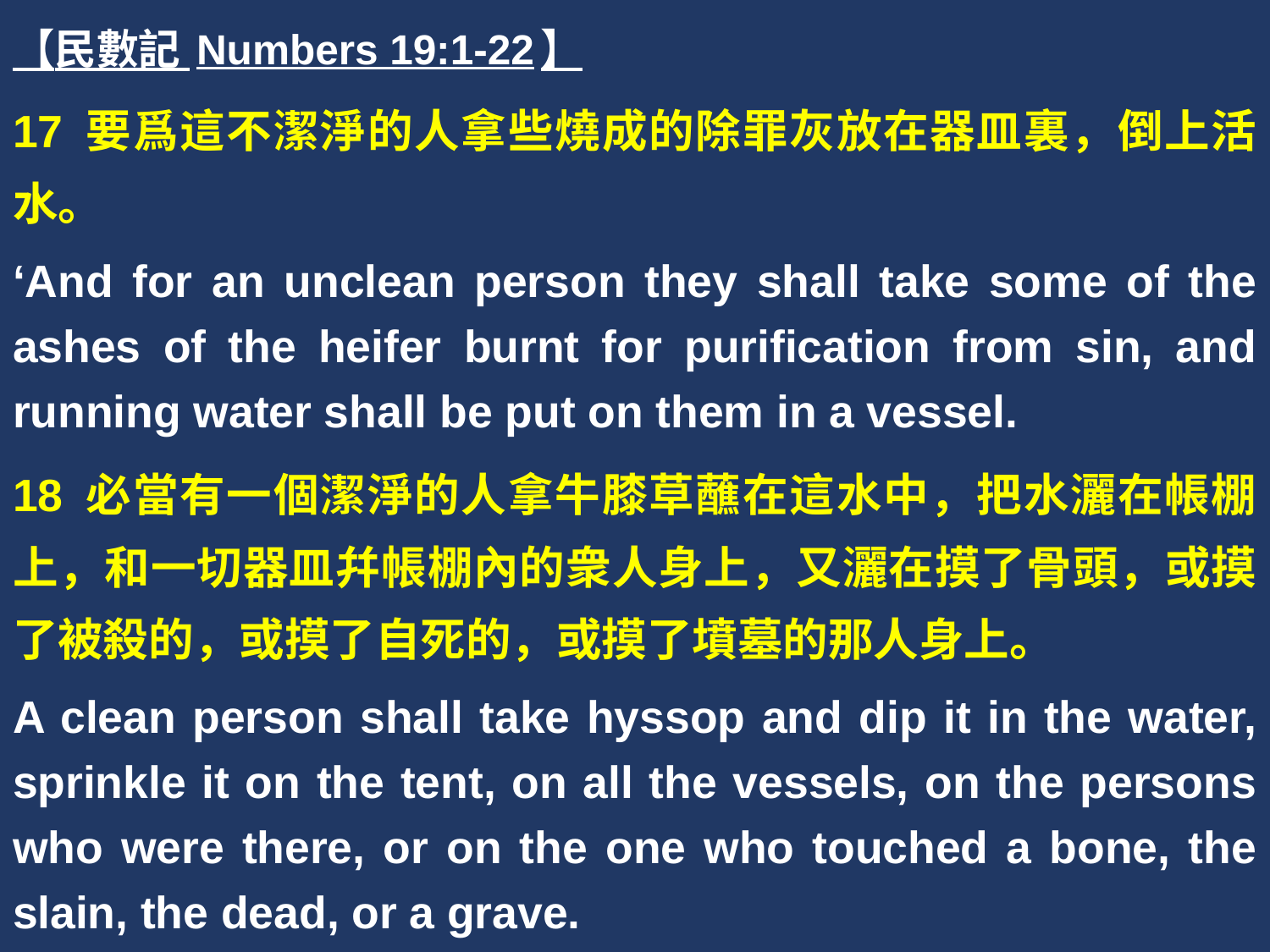

【民數記 Numbers 19:1-22】
17 要爲這不潔淨的人拿些燒成的除罪灰放在器皿裏，倒上活水。
‘And for an unclean person they shall take some of the ashes of the heifer burnt for purification from sin, and running water shall be put on them in a vessel.
18 必當有一個潔淨的人拿牛膝草蘸在這水中，把水灑在帳棚上，和一切器皿幷帳棚內的衆人身上，又灑在摸了骨頭，或摸了被殺的，或摸了自死的，或摸了墳墓的那人身上。
A clean person shall take hyssop and dip it in the water, sprinkle it on the tent, on all the vessels, on the persons who were there, or on the one who touched a bone, the slain, the dead, or a grave.